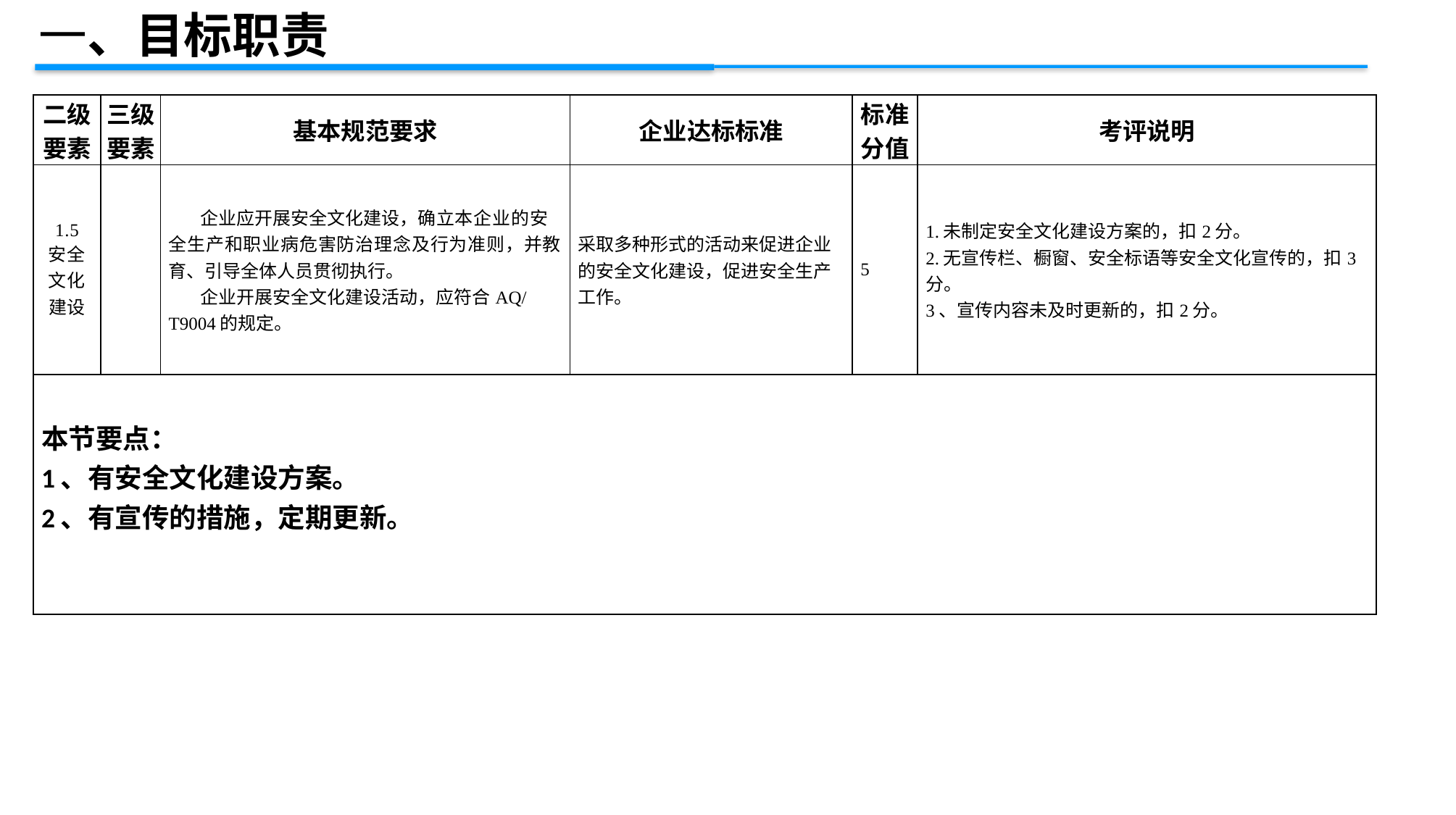

一、目标职责

| 二级 要素 | 三级 要素 | 基本规范要求 | 企业达标标准 | 标准 分值 | 考评说明 |
| --- | --- | --- | --- | --- | --- |
| 1.5 安全文化建设 |  | 企业应开展安全文化建设，确立本企业的安全生产和职业病危害防治理念及行为准则，并教育、引导全体人员贯彻执行。 企业开展安全文化建设活动，应符合AQ/T9004的规定。 | 采取多种形式的活动来促进企业的安全文化建设，促进安全生产工作。 | 5 | 1.未制定安全文化建设方案的，扣2分。 2.无宣传栏、橱窗、安全标语等安全文化宣传的，扣3分。 3、宣传内容未及时更新的，扣2分。 |
| 本节要点： 1、有安全文化建设方案。 2、有宣传的措施，定期更新。 |  |  |  |  |  |